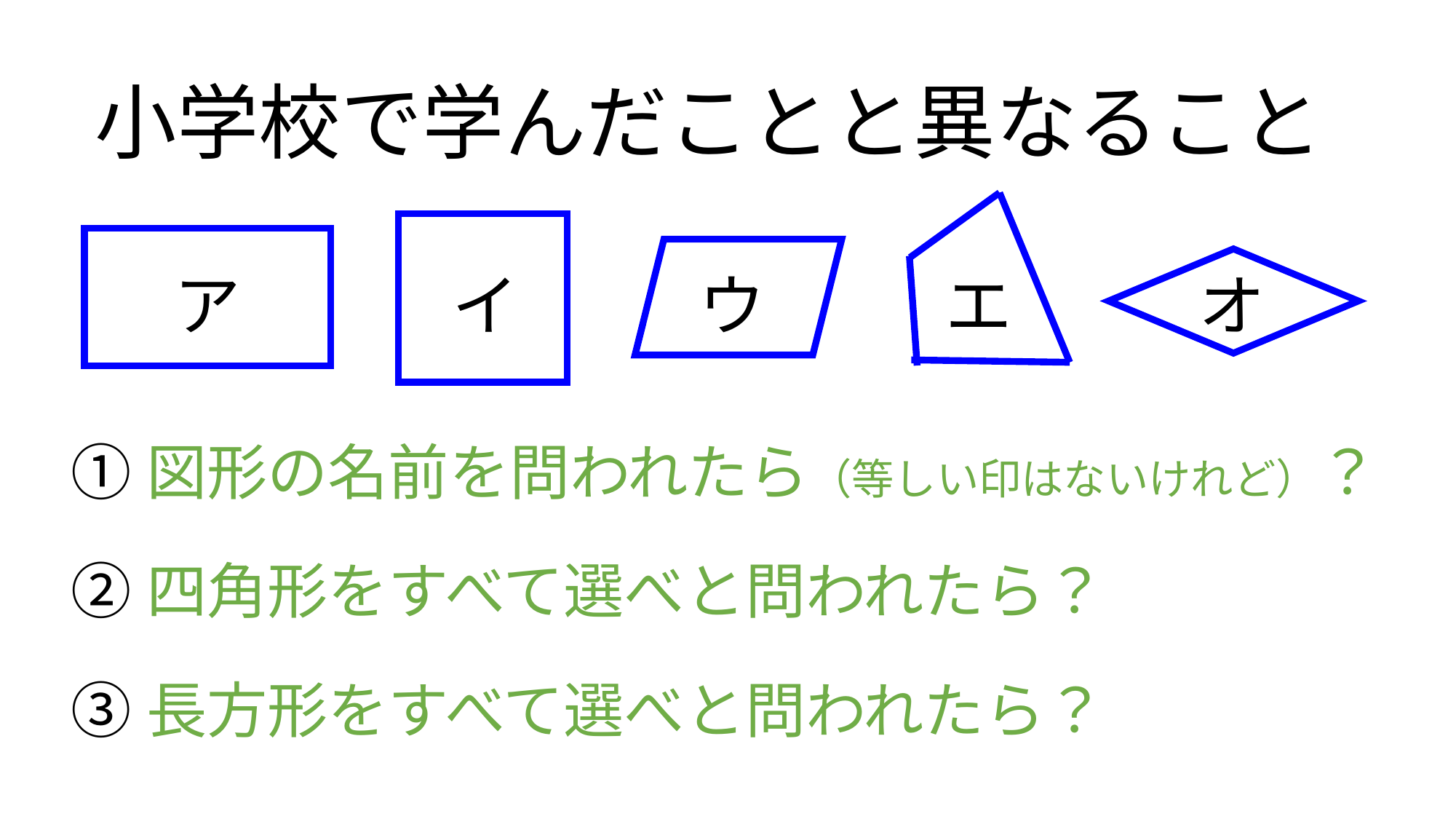

小学校で学んだことと異なること

ア
イ
ウ
エ
オ
①図形の名前を問われたら（等しい印はないけれど）？
②四角形をすべて選べと問われたら？
③長方形をすべて選べと問われたら？